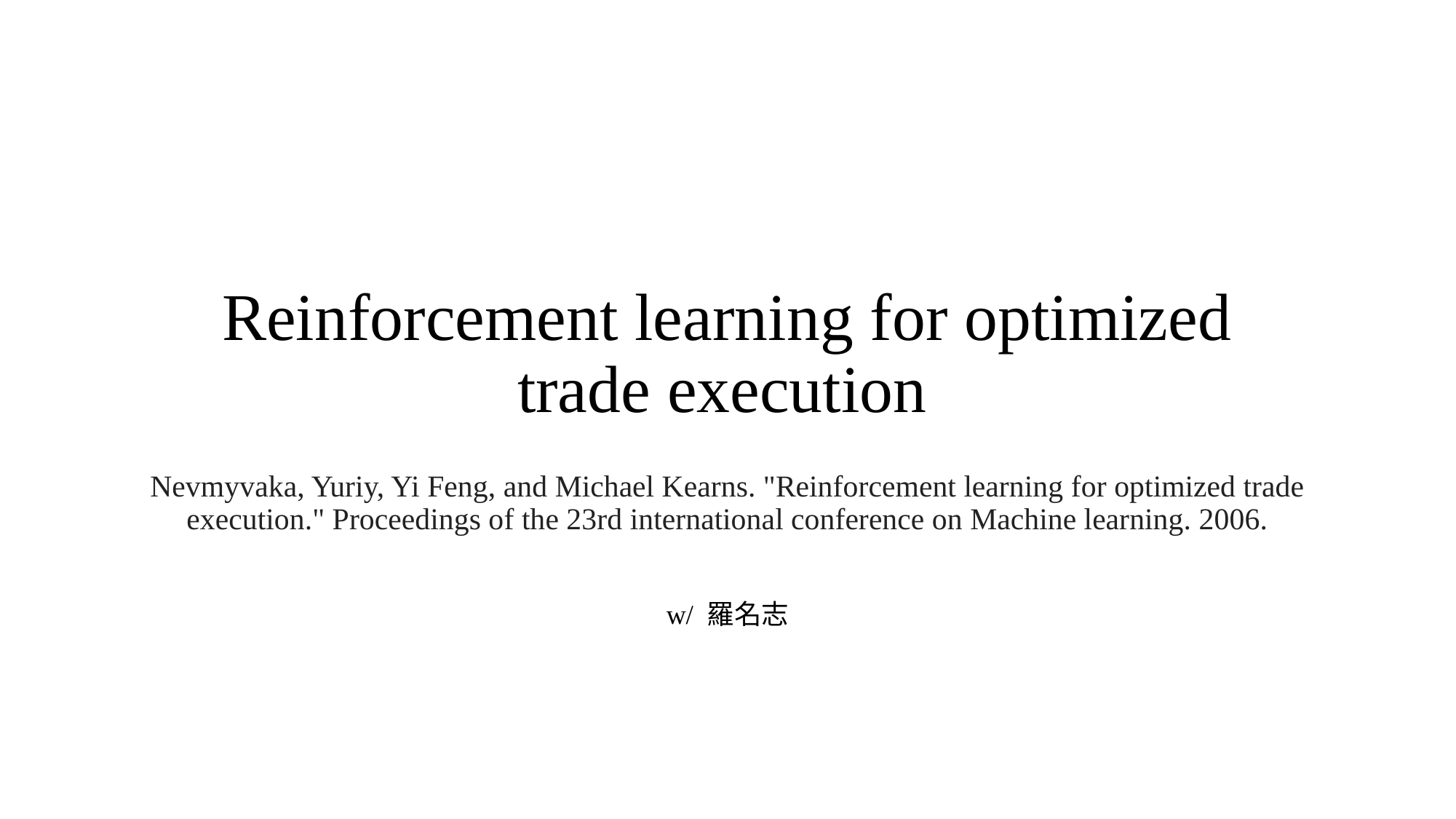

# Reinforcement learning for optimized trade execution Nevmyvaka, Yuriy, Yi Feng, and Michael Kearns. "Reinforcement learning for optimized trade execution." Proceedings of the 23rd international conference on Machine learning. 2006.
w/ 羅名志